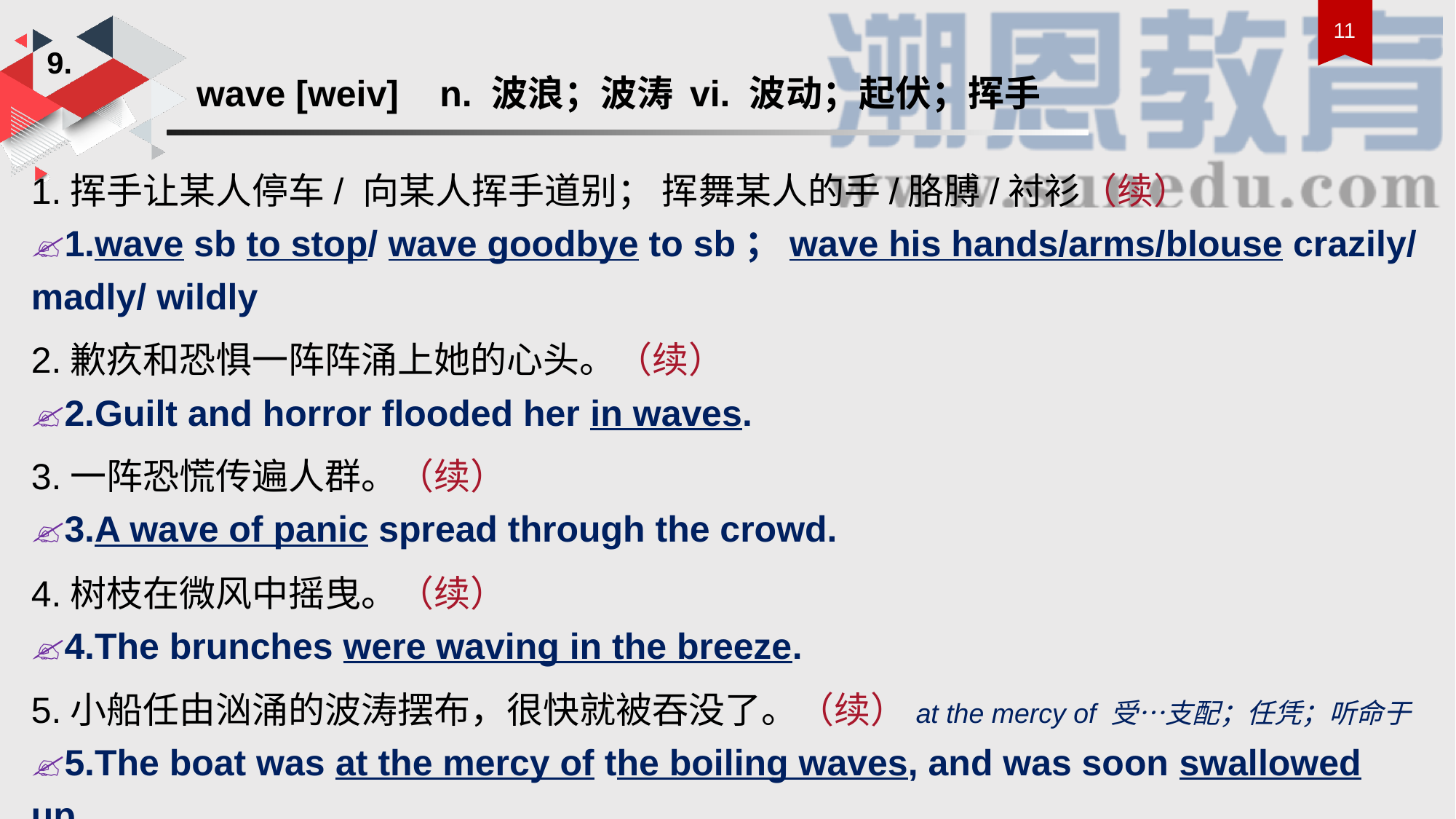

9.
wave [weiv]    n. 波浪；波涛 vi. 波动；起伏；挥手

1.挥手让某人停车/ 向某人挥手道别； 挥舞某人的手/胳膊/衬衫（续）
✍1.wave sb to stop/ wave goodbye to sb；wave his hands/arms/blouse crazily/ madly/ wildly

2.歉疚和恐惧一阵阵涌上她的心头。（续）
✍2.Guilt and horror flooded her in waves.

3.一阵恐慌传遍人群。（续）
✍3.A wave of panic spread through the crowd.

4.树枝在微风中摇曳。（续）
✍4.The brunches were waving in the breeze.

5.小船任由汹涌的波涛摆布，很快就被吞没了。（续）at the mercy of 受…支配；任凭；听命于
✍5.The boat was at the mercy of the boiling waves, and was soon swallowed up.